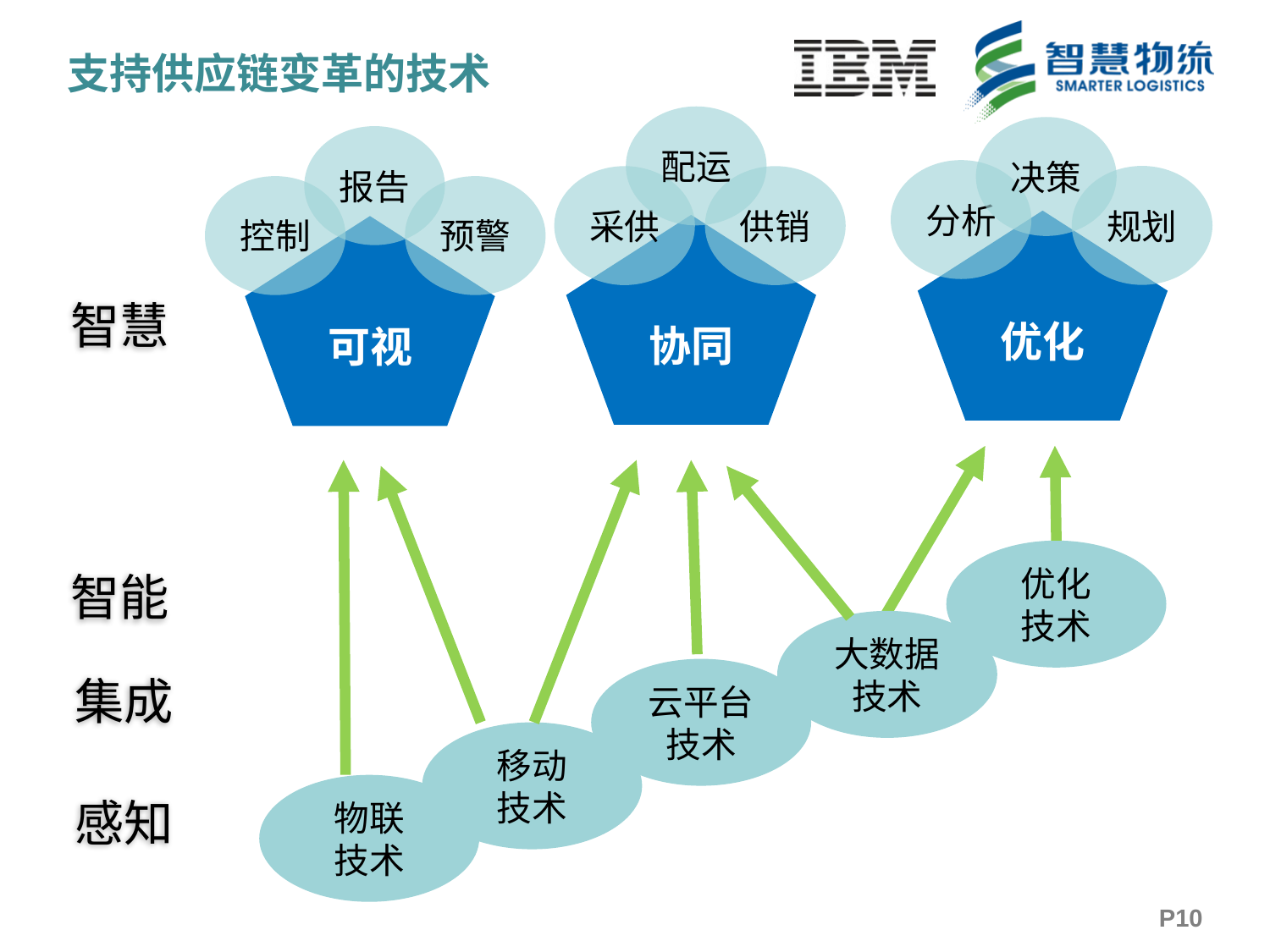

# 支持供应链变革的技术
配运
决策
报告
分析
规划
采供
供销
控制
预警
优化
协同
可视
智慧
优化
技术
移动
技术
物联
技术
大数据
技术
云平台
技术
智能
集成
感知